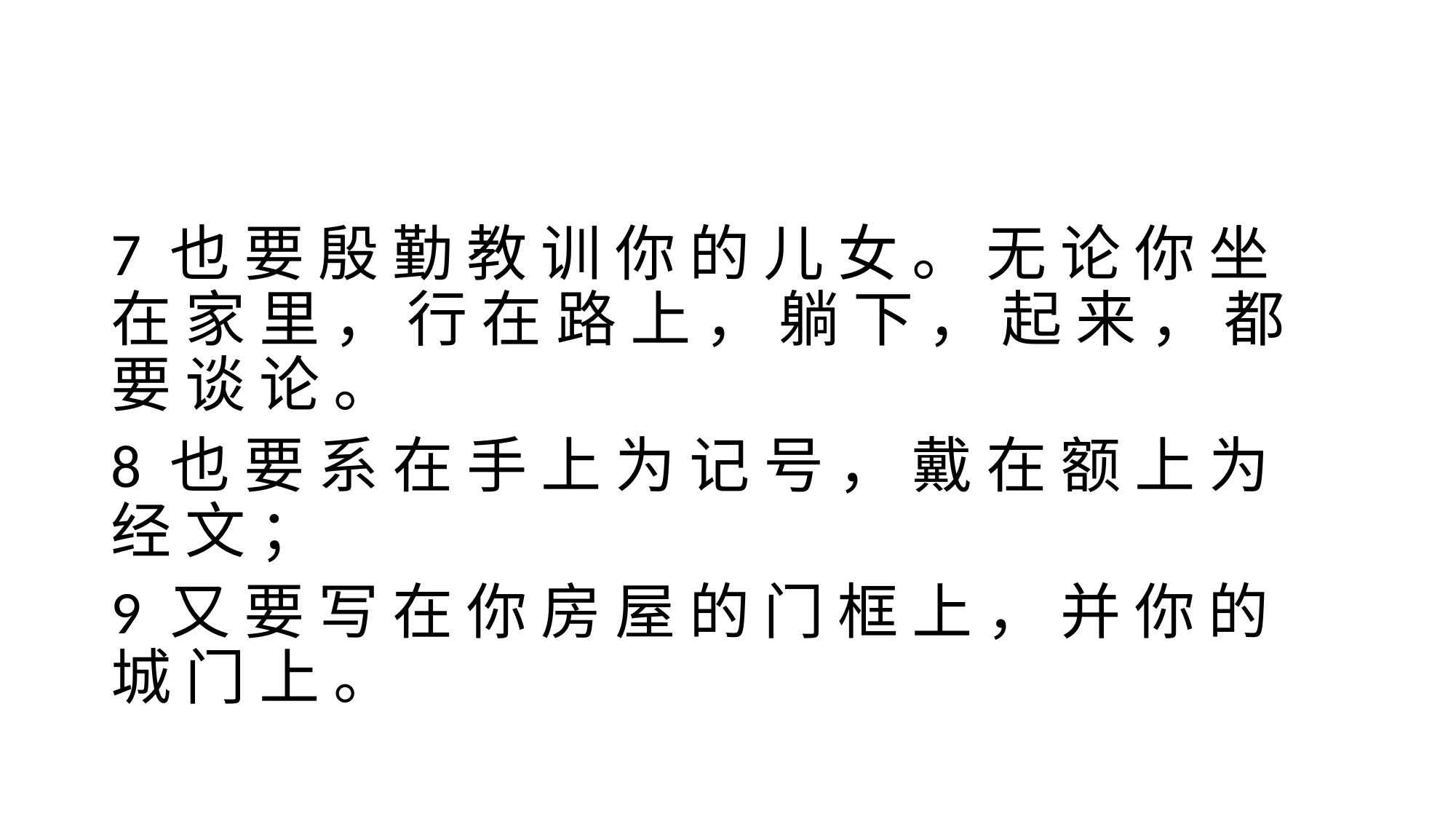

#
7 也 要 殷 勤 教 训 你 的 儿 女 。 无 论 你 坐 在 家 里 ， 行 在 路 上 ， 躺 下 ， 起 来 ， 都 要 谈 论 。
8 也 要 系 在 手 上 为 记 号 ， 戴 在 额 上 为 经 文 ；
9 又 要 写 在 你 房 屋 的 门 框 上 ， 并 你 的 城 门 上 。